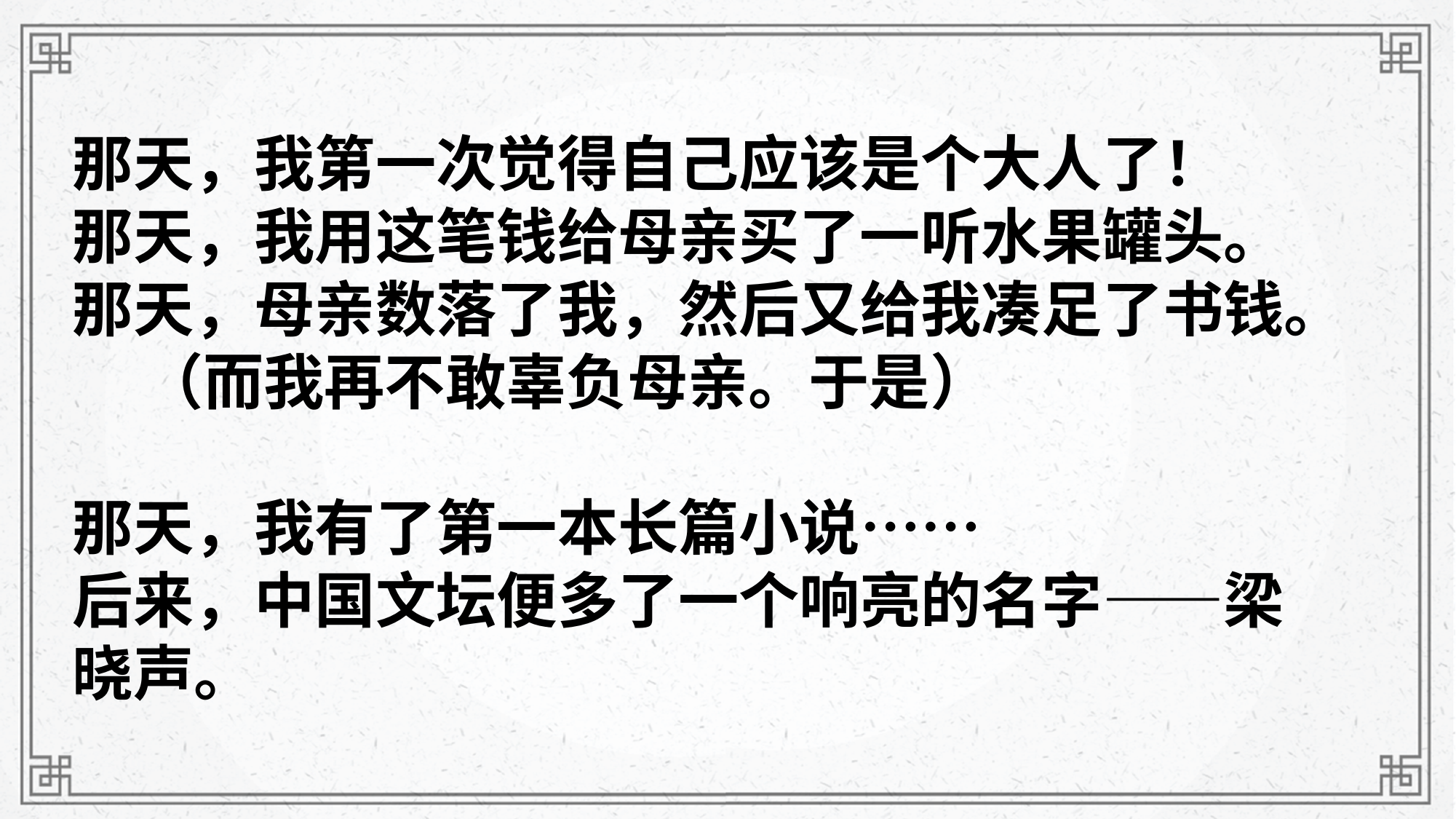

那天，我第一次觉得自己应该是个大人了！
那天，我用这笔钱给母亲买了一听水果罐头。
那天，母亲数落了我，然后又给我凑足了书钱。
    （而我再不敢辜负母亲。于是）

那天，我有了第一本长篇小说……
后来，中国文坛便多了一个响亮的名字——梁晓声。